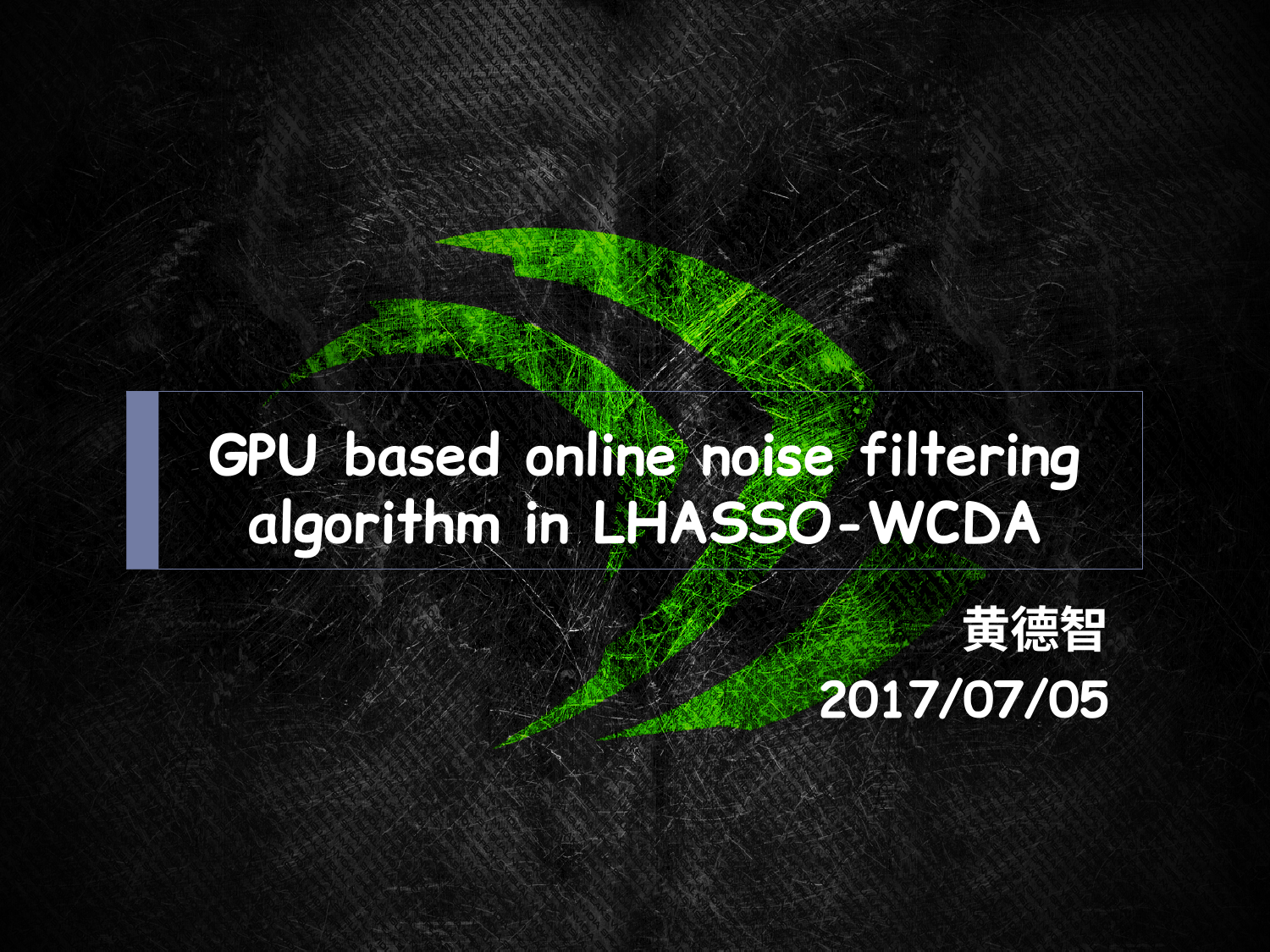

# GPU based online noise filtering algorithm in LHASSO-WCDA
黄德智
2017/07/05